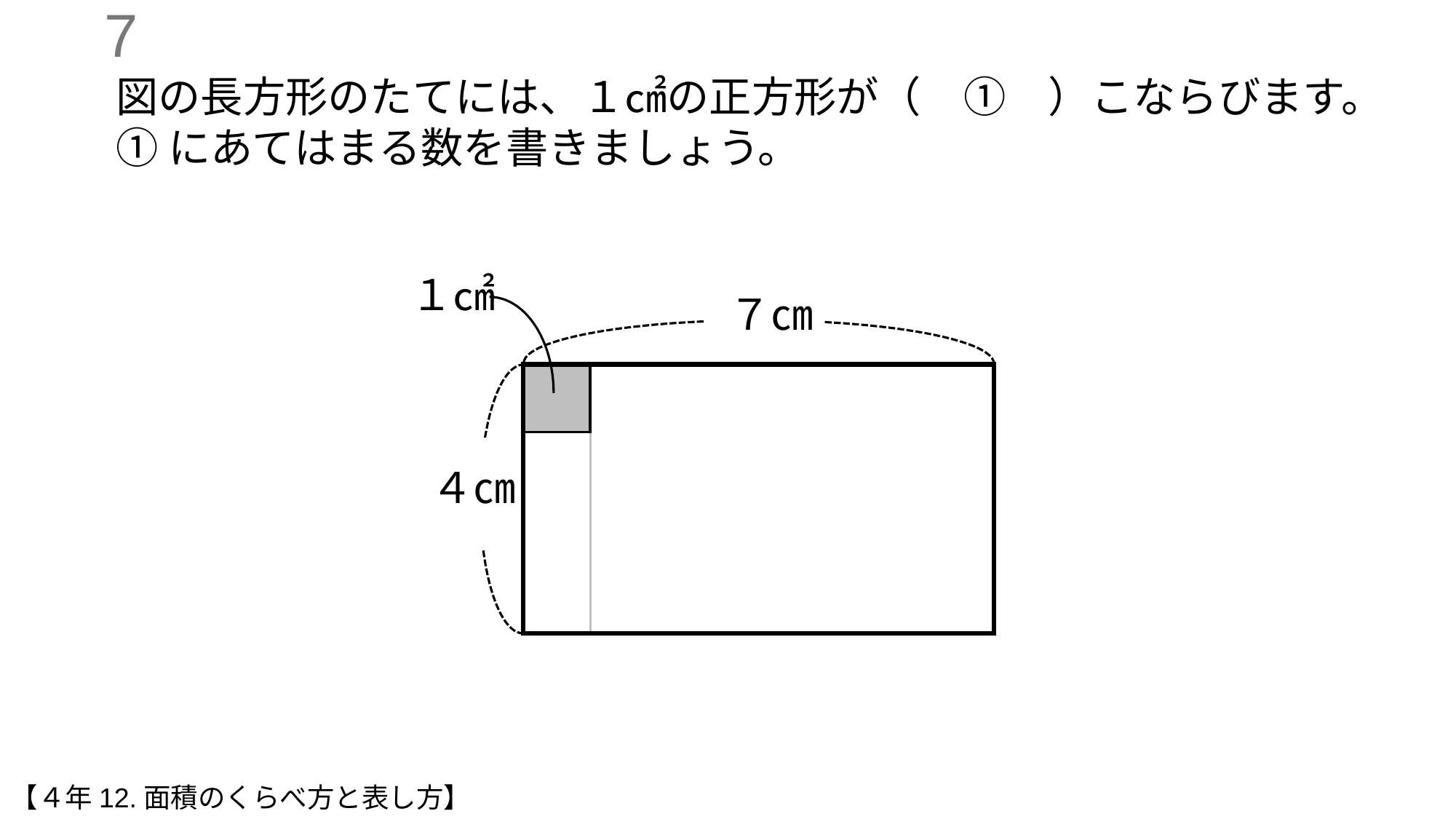

7
図の長方形のたてには、１㎠の正方形が（　①　）こならびます。
①にあてはまる数を書きましょう。
１㎠
７㎝

４㎝
【４年12.面積のくらべ方と表し方】